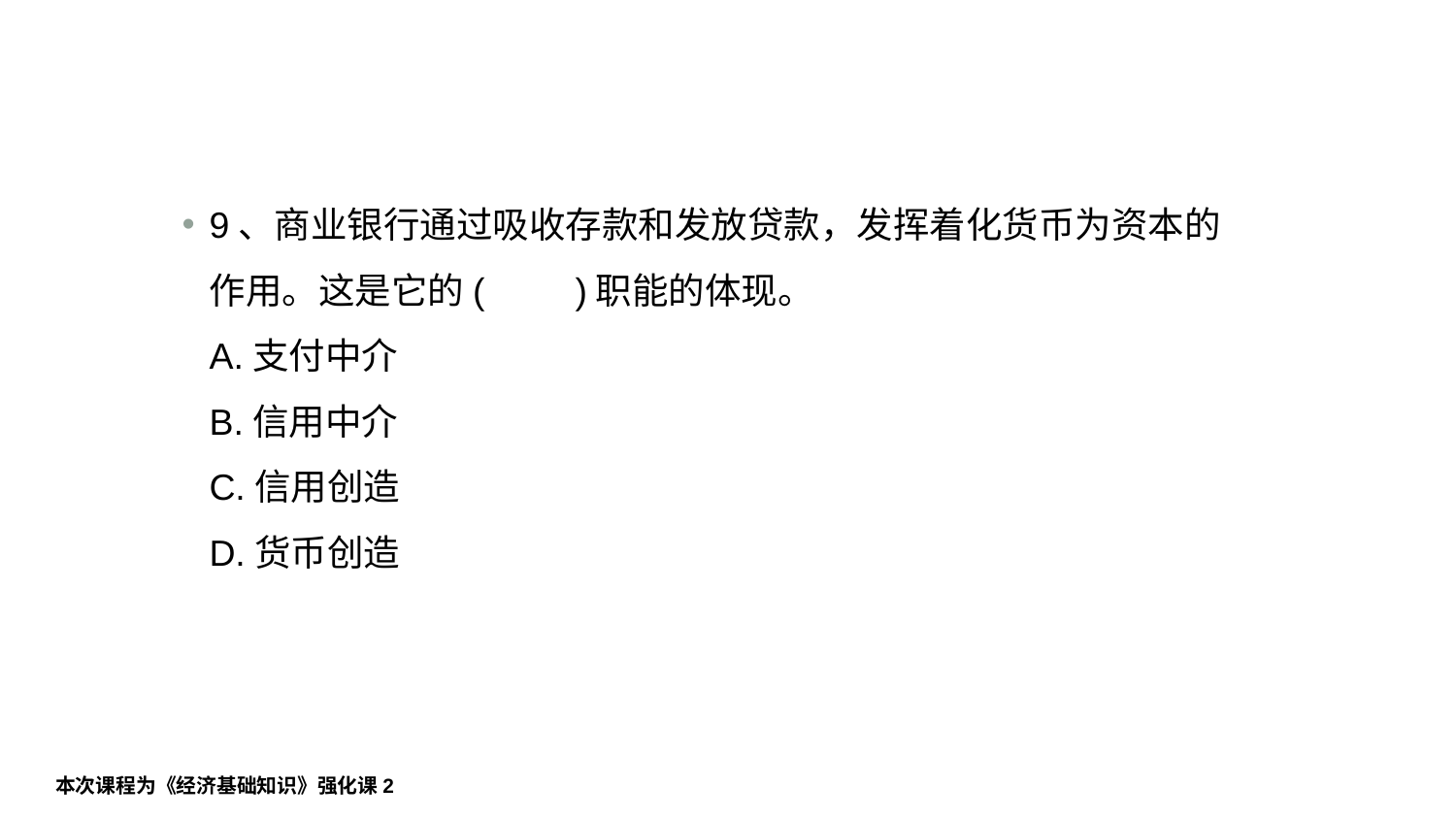

#
9、商业银行通过吸收存款和发放贷款，发挥着化货币为资本的作用。这是它的(　　)职能的体现。
A.支付中介
B.信用中介
C.信用创造
D.货币创造